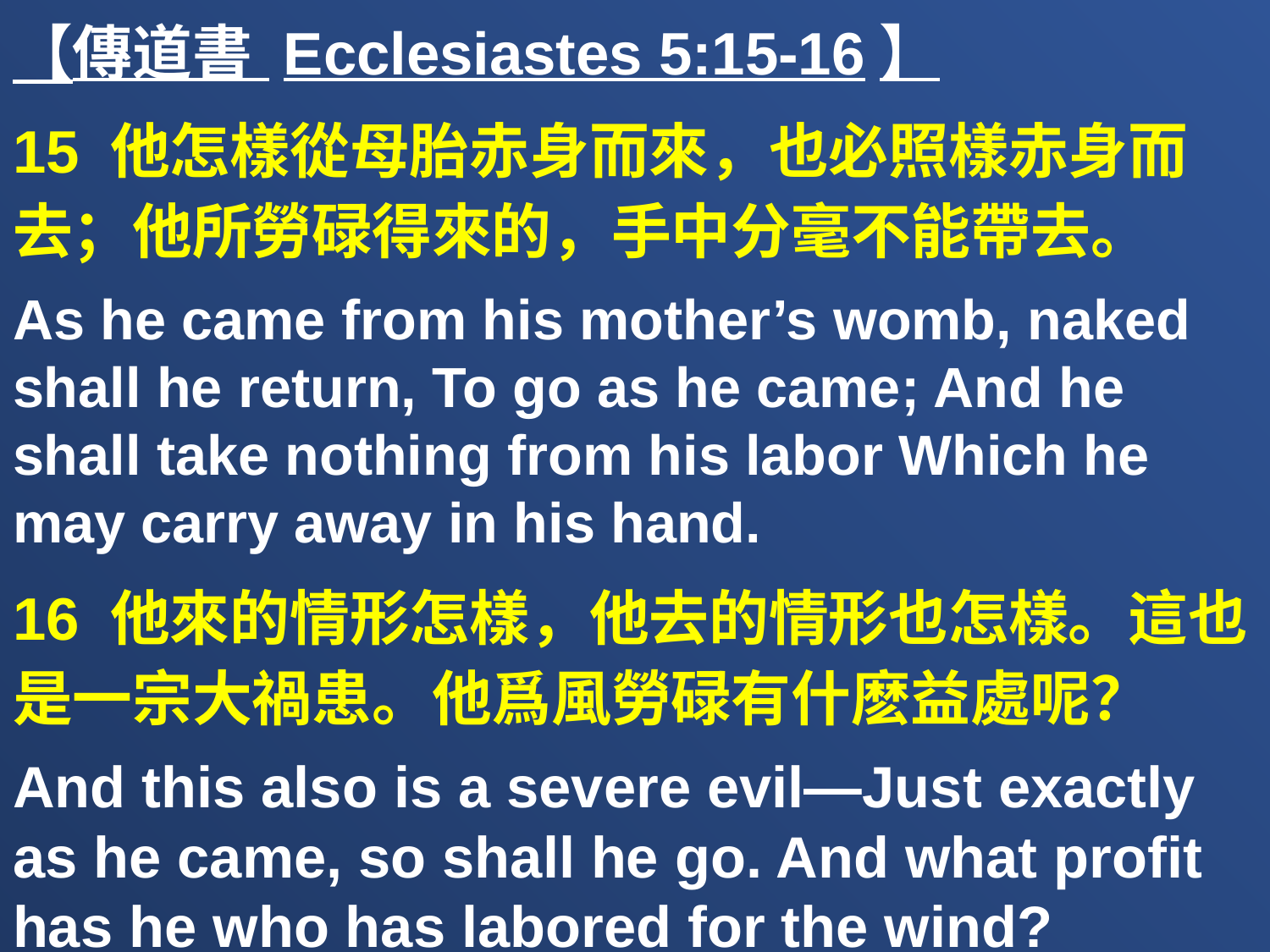

【傳道書 Ecclesiastes 5:15-16】
15 他怎樣從母胎赤身而來，也必照樣赤身而去；他所勞碌得來的，手中分毫不能帶去。
As he came from his mother’s womb, naked shall he return, To go as he came; And he shall take nothing from his labor Which he may carry away in his hand.
16 他來的情形怎樣，他去的情形也怎樣。這也是一宗大禍患。他爲風勞碌有什麽益處呢？
And this also is a severe evil—Just exactly as he came, so shall he go. And what profit has he who has labored for the wind?